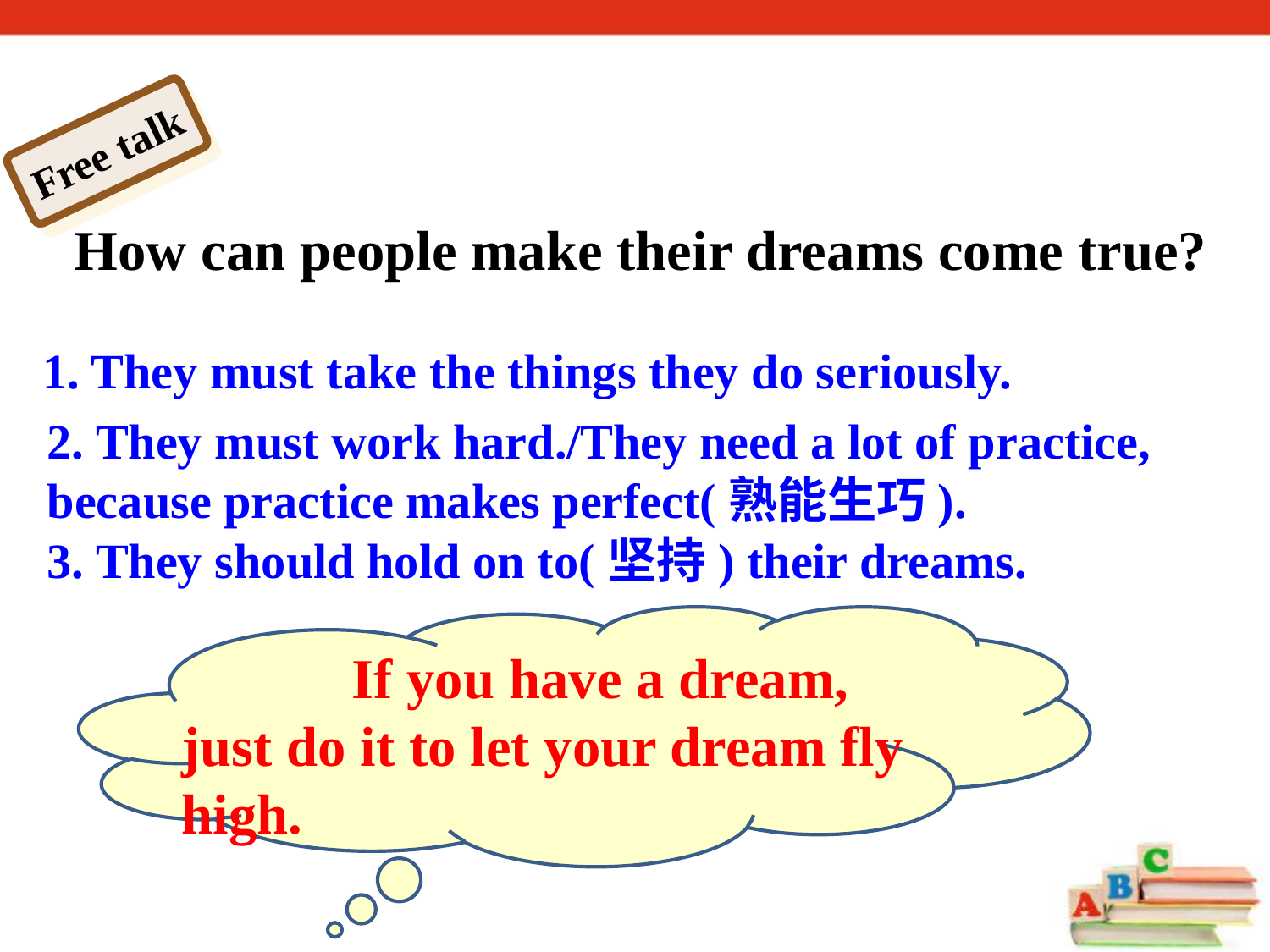

Free talk
How can people make their dreams come true?
1. They must take the things they do seriously.
2. They must work hard./They need a lot of practice, because practice makes perfect(熟能生巧).
3. They should hold on to(坚持) their dreams.

            If you have a dream,
just do it to let your dream fly high.